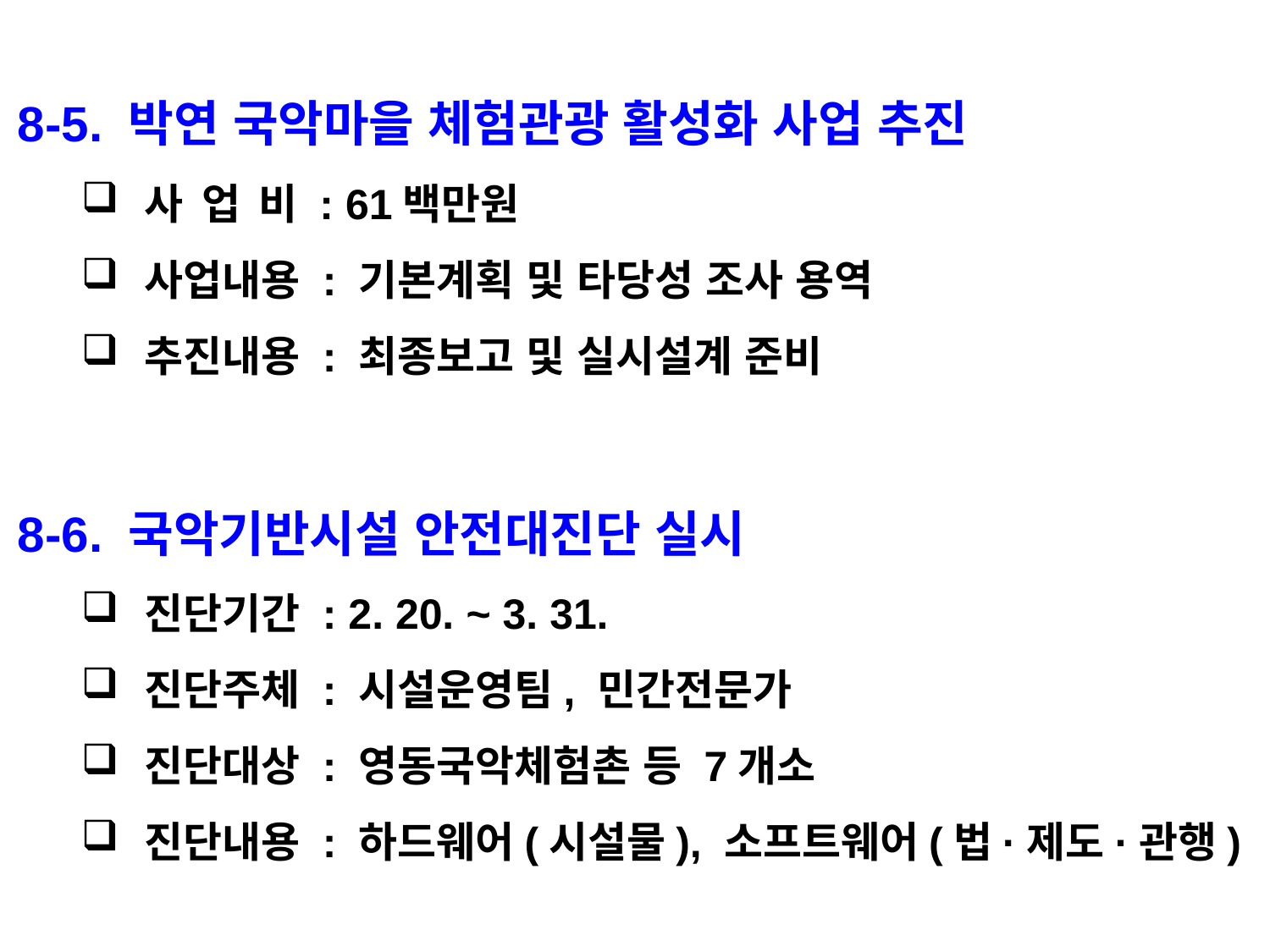

8-5. 박연 국악마을 체험관광 활성화 사업 추진
사 업 비 : 61백만원
사업내용 : 기본계획 및 타당성 조사 용역
추진내용 : 최종보고 및 실시설계 준비

8-6. 국악기반시설 안전대진단 실시
진단기간 : 2. 20. ~ 3. 31.
진단주체 : 시설운영팀, 민간전문가
진단대상 : 영동국악체험촌 등 7개소
진단내용 : 하드웨어(시설물), 소프트웨어(법·제도·관행)